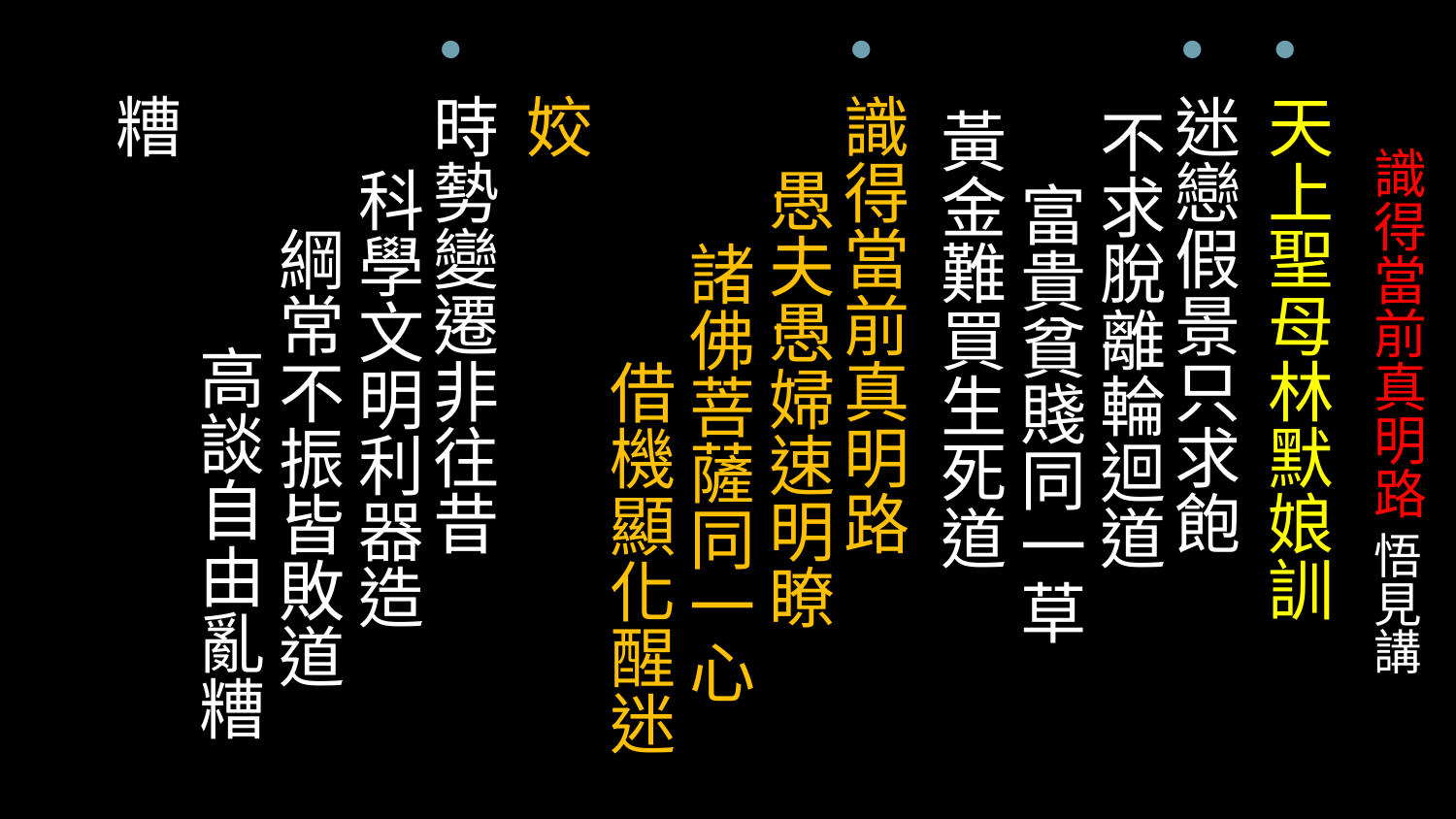

天上聖母林默娘訓
迷戀假景只求飽                 不求脫離輪迴道                     富貴貧賤同一草           黃金難買生死道
識得當前真明路                     愚夫愚婦速明瞭                     諸佛菩薩同一心                        借機顯化醒迷姣
時勢變遷非往昔                     科學文明利器造                    綱常不振皆敗道                        高談自由亂糟糟

# 識得當前真明路 悟見講